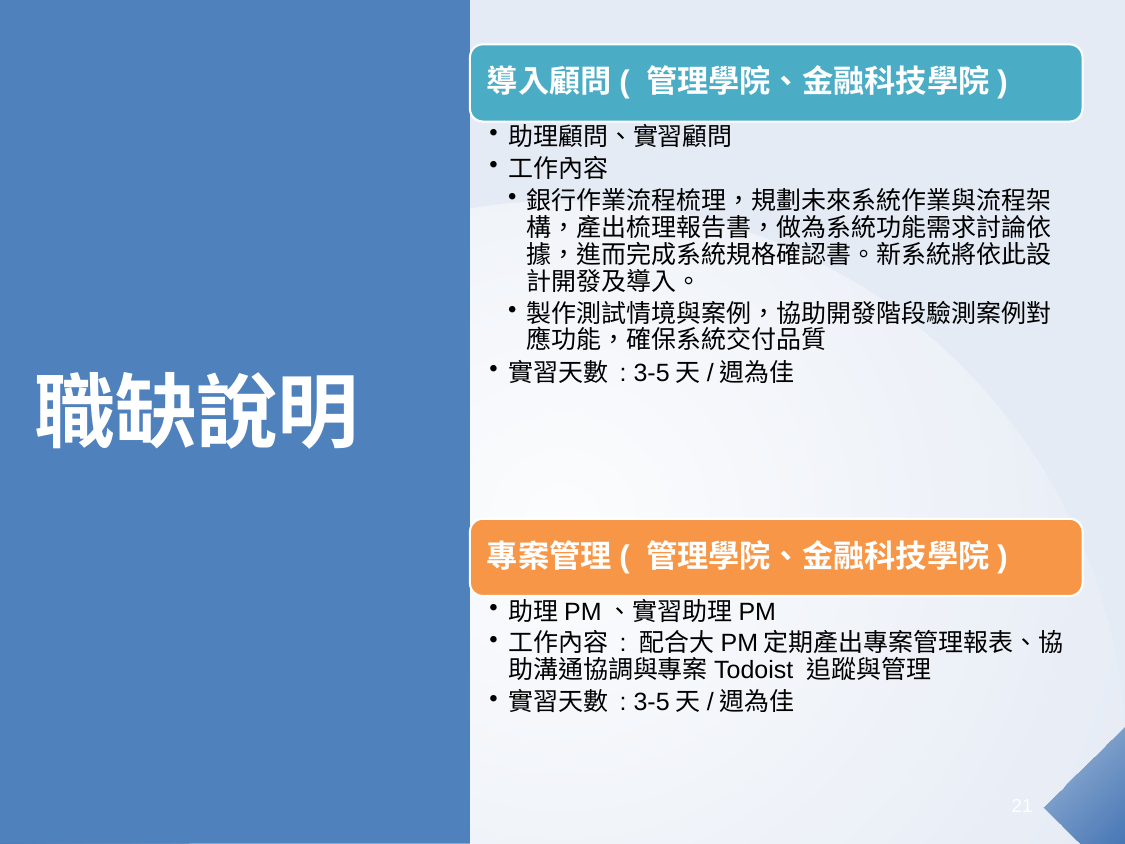

導入顧問( 管理學院、金融科技學院)
助理顧問、實習顧問
工作內容
銀行作業流程梳理，規劃未來系統作業與流程架構，產出梳理報告書，做為系統功能需求討論依據，進而完成系統規格確認書。新系統將依此設計開發及導入。
製作測試情境與案例，協助開發階段驗測案例對應功能，確保系統交付品質
實習天數 : 3-5天/週為佳
專案管理( 管理學院、金融科技學院)
助理PM、實習助理PM
工作內容 : 配合大PM定期產出專案管理報表、協助溝通協調與專案Todoist 追蹤與管理
實習天數 : 3-5天/週為佳
# 職缺說明
21